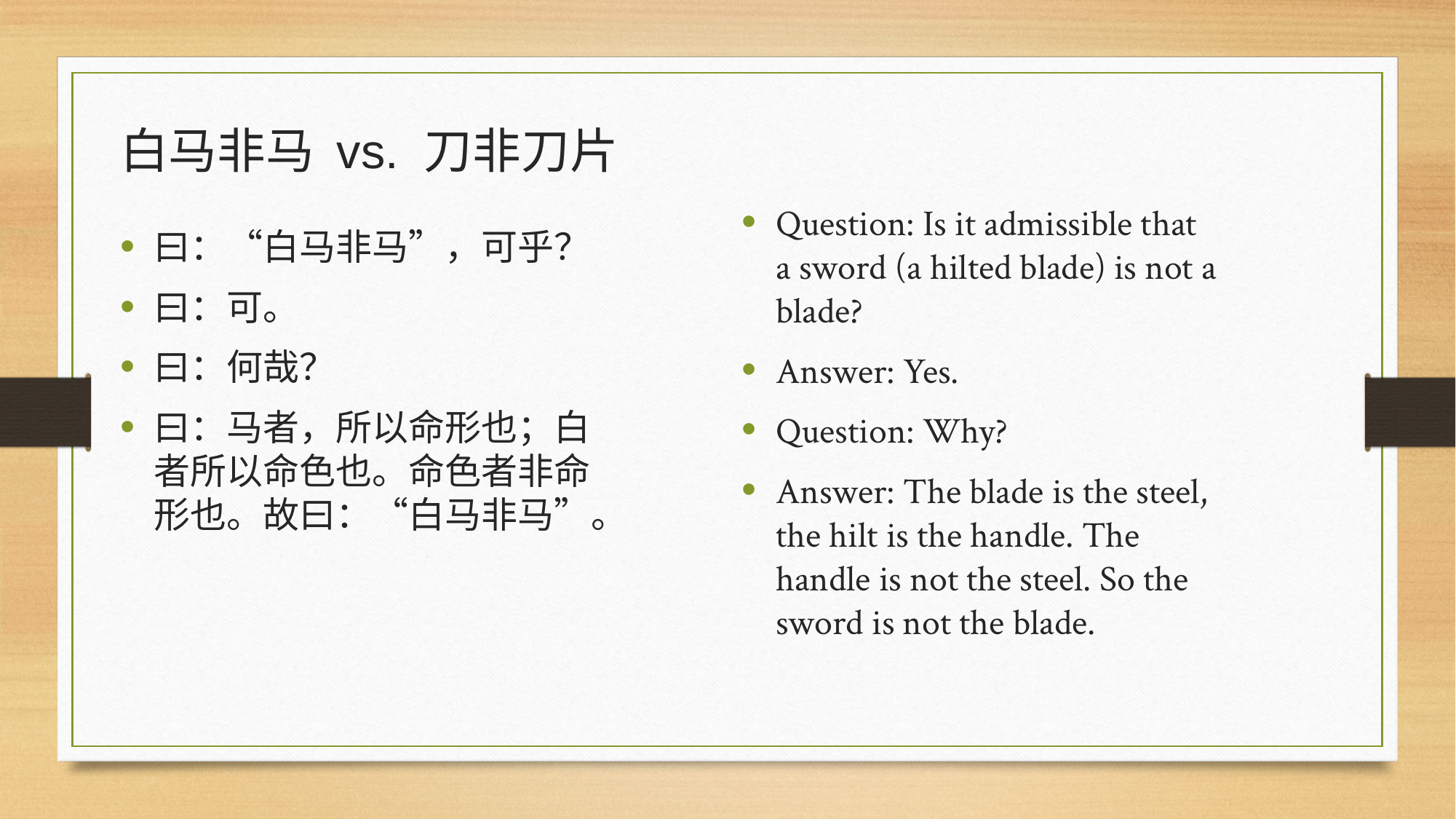

白马非马 vs. 刀非刀片
Question: Is it admissible that a sword (a hilted blade) is not a blade?
Answer: Yes.
Question: Why?
Answer: The blade is the steel, the hilt is the handle. The handle is not the steel. So the sword is not the blade.

曰：“白马非马”，可乎？
曰：可。
曰：何哉？
曰：马者，所以命形也；白者所以命色也。命色者非命形也。故曰：“白马非马”。